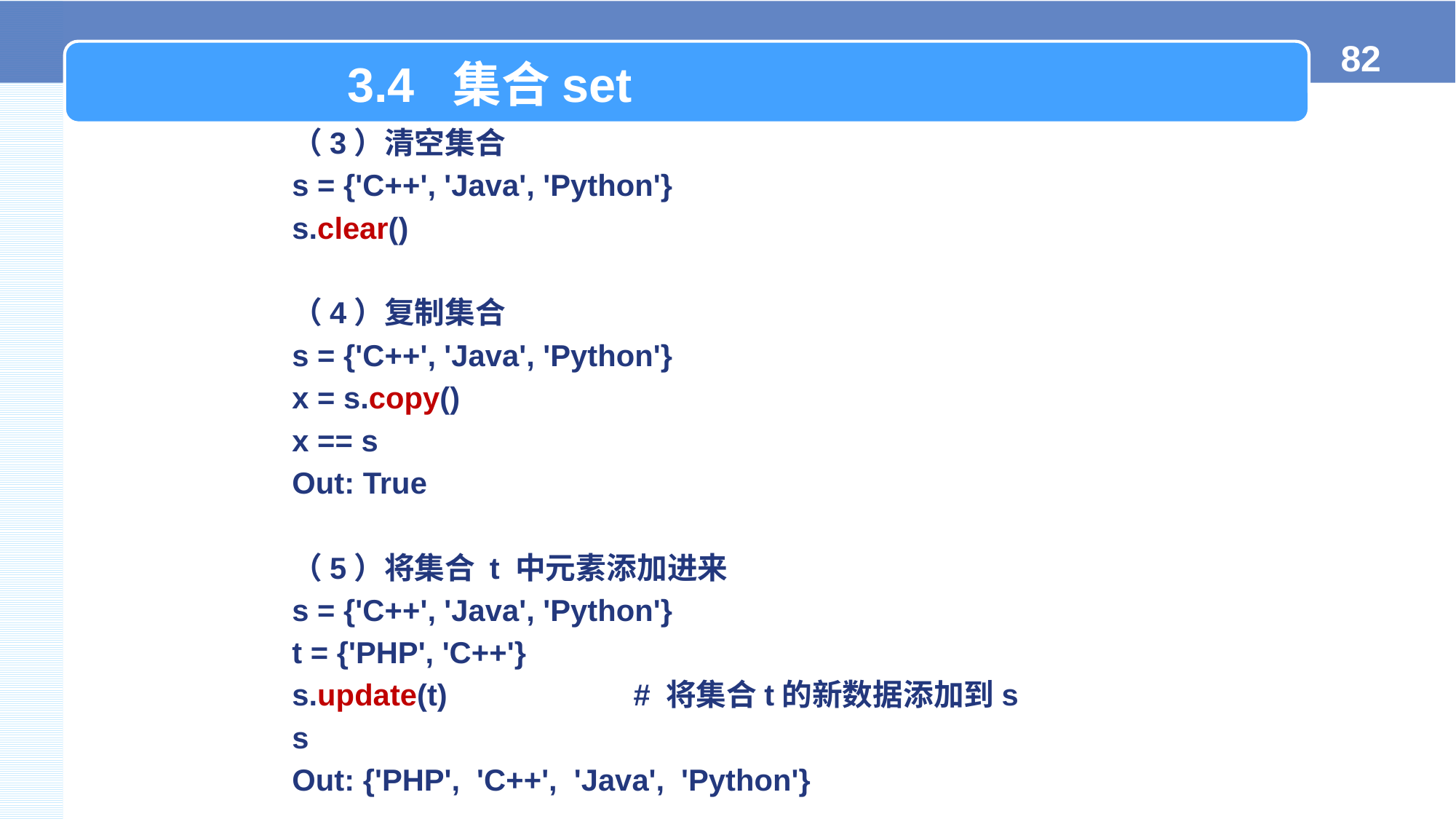

3.4  集合set
（3）清空集合
s = {'C++', 'Java', 'Python'}
s.clear()

（4）复制集合
s = {'C++', 'Java', 'Python'}
x = s.copy()
x == s
Out: True

（5）将集合 t 中元素添加进来
s = {'C++', 'Java', 'Python'}
t = {'PHP', 'C++'}
s.update(t)	               # 将集合t的新数据添加到s
s
Out: {'PHP',  'C++',  'Java',  'Python'}